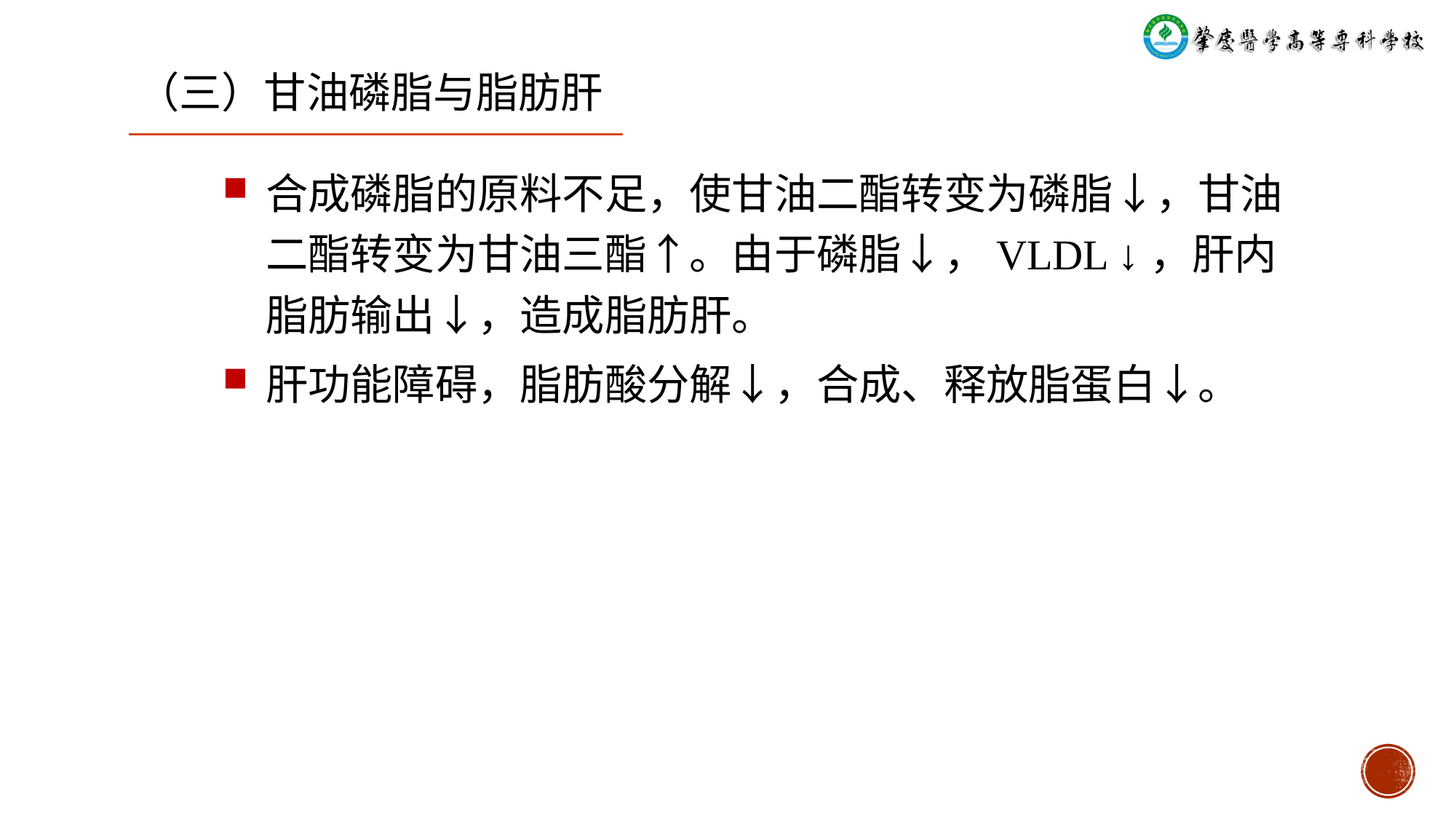

# （三）甘油磷脂与脂肪肝
合成磷脂的原料不足，使甘油二酯转变为磷脂↓，甘油二酯转变为甘油三酯↑。由于磷脂↓，VLDL ↓，肝内脂肪输出↓，造成脂肪肝。
肝功能障碍，脂肪酸分解↓，合成、释放脂蛋白↓。